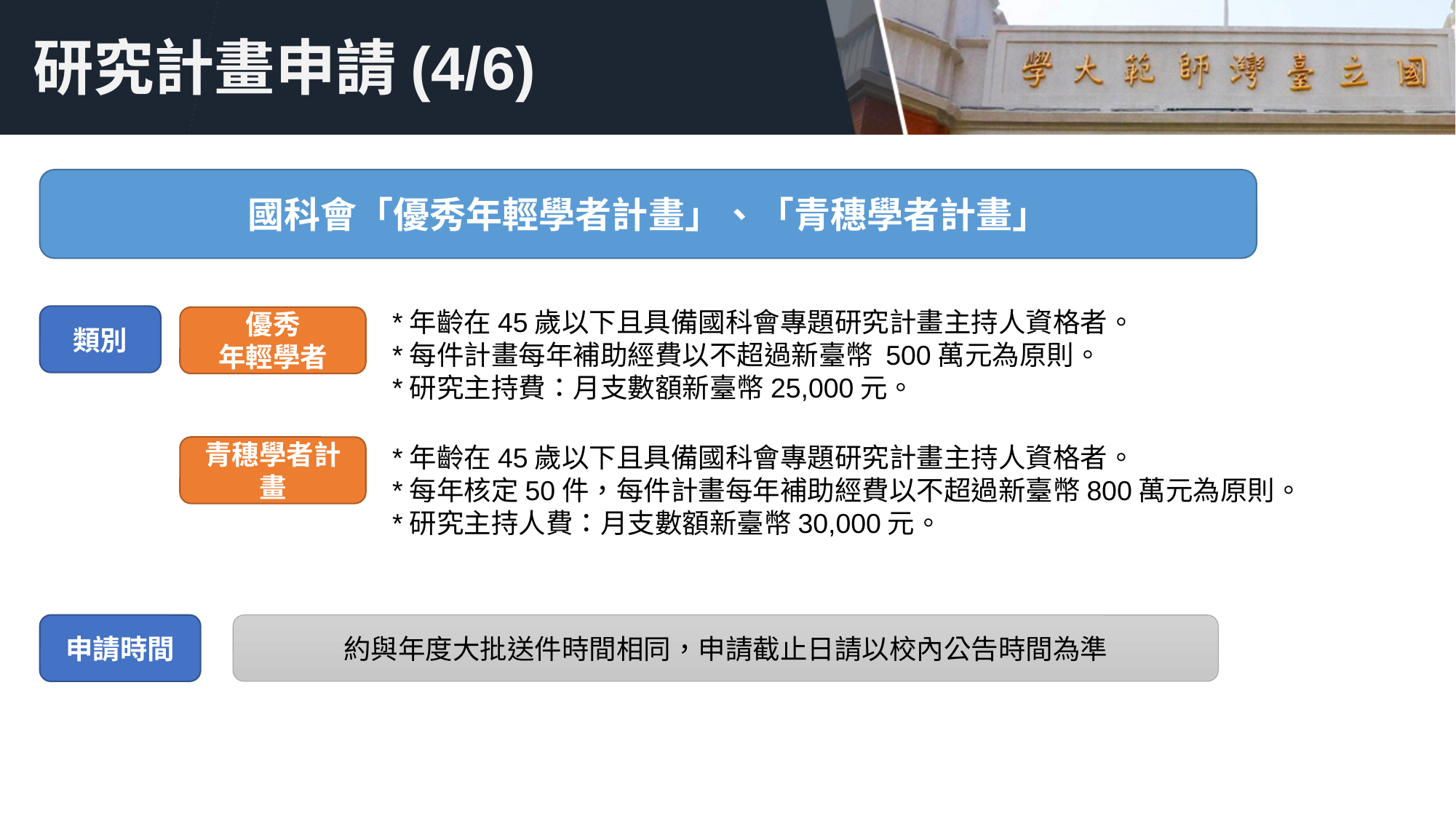

# 研究計畫申請(4/6)
國科會「優秀年輕學者計畫」、「青穗學者計畫」
*年齡在45歲以下且具備國科會專題研究計畫主持人資格者。
*每件計畫每年補助經費以不超過新臺幣 500萬元為原則。
*研究主持費：月支數額新臺幣25,000元。
類別
優秀
年輕學者
*年齡在45歲以下且具備國科會專題研究計畫主持人資格者。
*每年核定50件，每件計畫每年補助經費以不超過新臺幣800萬元為原則。
*研究主持人費：月支數額新臺幣30,000元。
青穗學者計畫
申請時間
約與年度大批送件時間相同，申請截止日請以校內公告時間為準